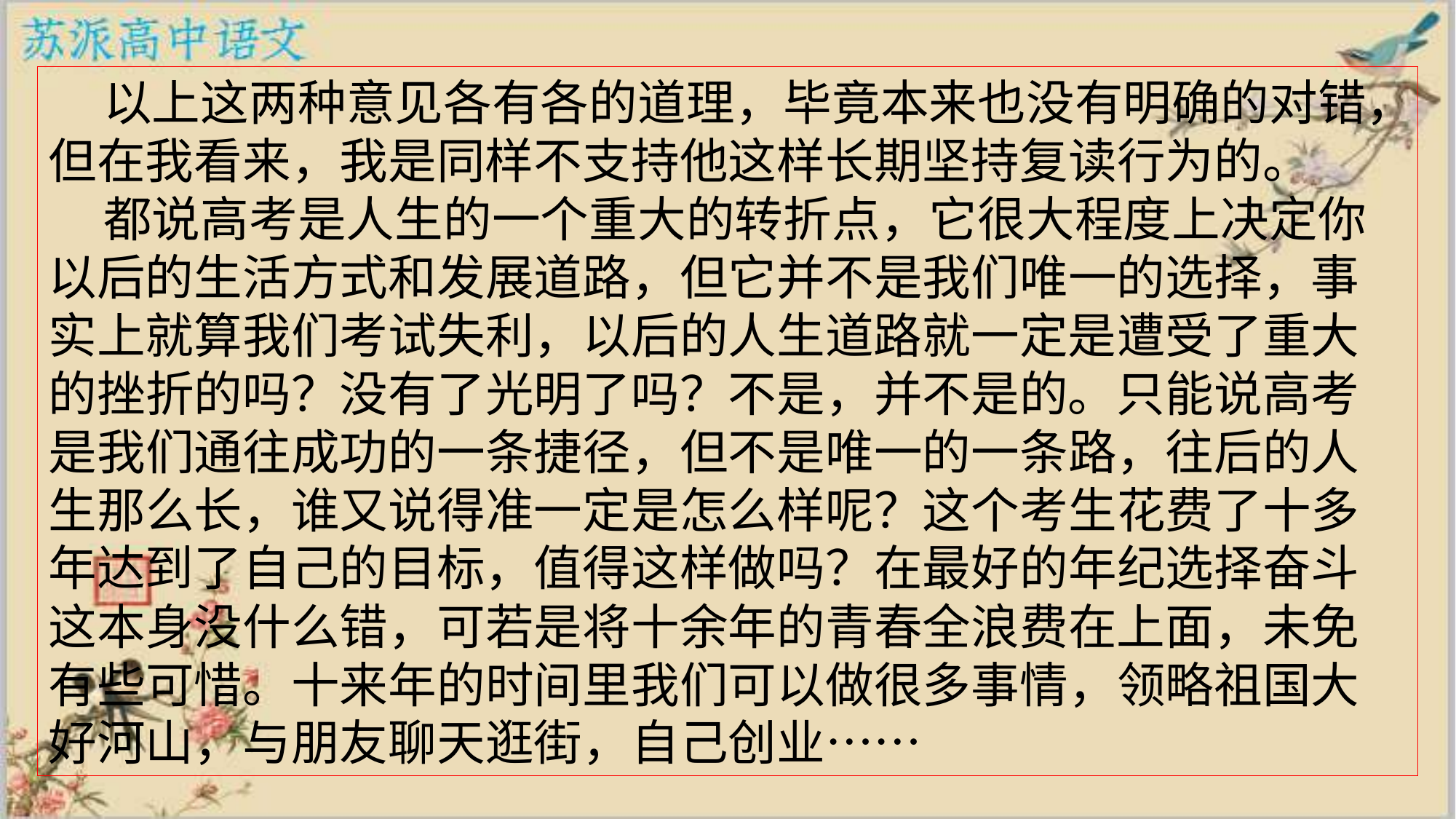

以上这两种意见各有各的道理，毕竟本来也没有明确的对错，但在我看来，我是同样不支持他这样长期坚持复读行为的。
    都说高考是人生的一个重大的转折点，它很大程度上决定你以后的生活方式和发展道路，但它并不是我们唯一的选择，事实上就算我们考试失利，以后的人生道路就一定是遭受了重大的挫折的吗？没有了光明了吗？不是，并不是的。只能说高考是我们通往成功的一条捷径，但不是唯一的一条路，往后的人生那么长，谁又说得准一定是怎么样呢？这个考生花费了十多年达到了自己的目标，值得这样做吗？在最好的年纪选择奋斗这本身没什么错，可若是将十余年的青春全浪费在上面，未免有些可惜。十来年的时间里我们可以做很多事情，领略祖国大好河山，与朋友聊天逛街，自己创业……